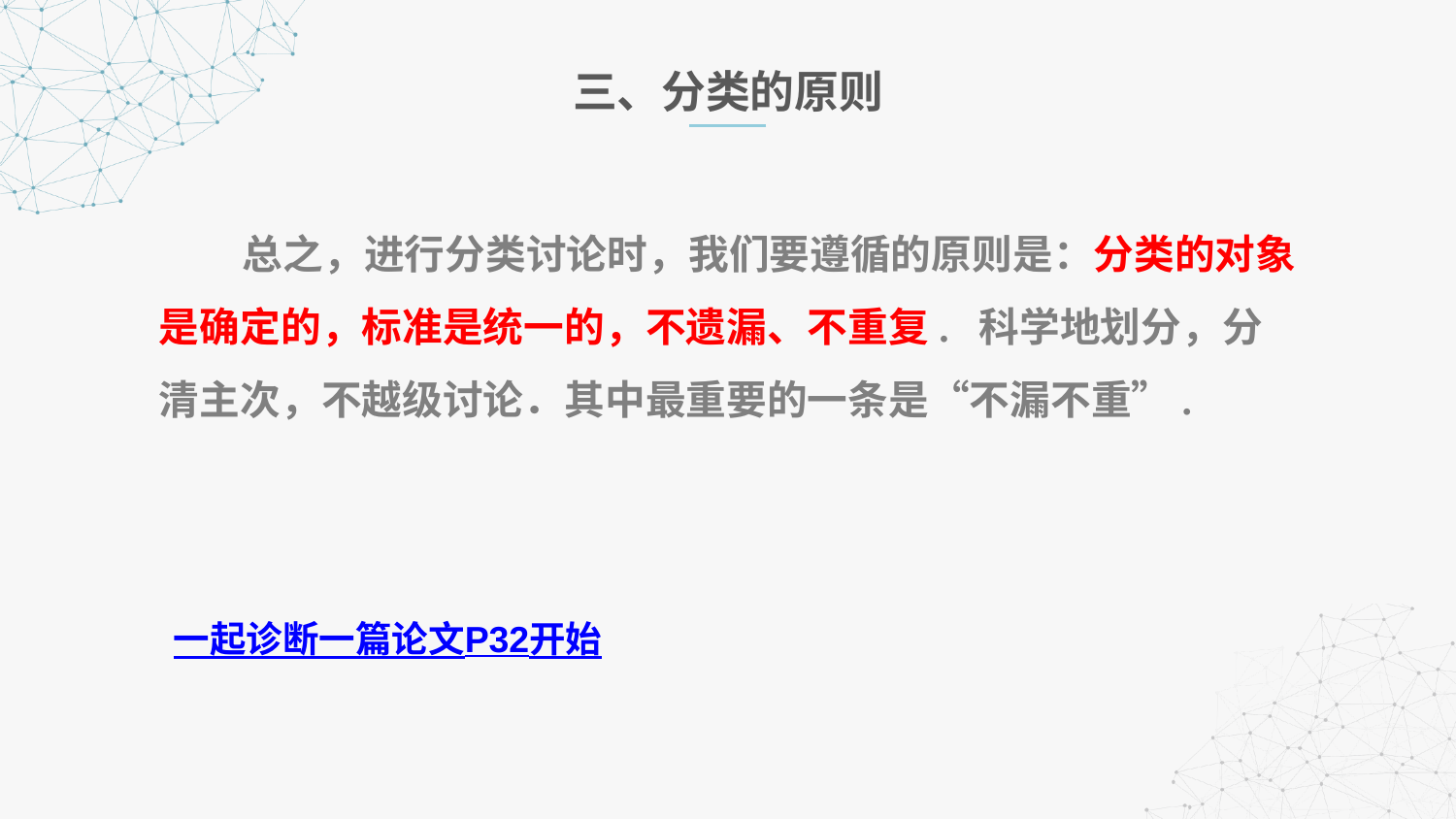

三、分类的原则
        总之，进行分类讨论时，我们要遵循的原则是：分类的对象是确定的，标准是统一的，不遗漏、不重复.  科学地划分，分清主次，不越级讨论．其中最重要的一条是“不漏不重”.
一起诊断一篇论文P32开始